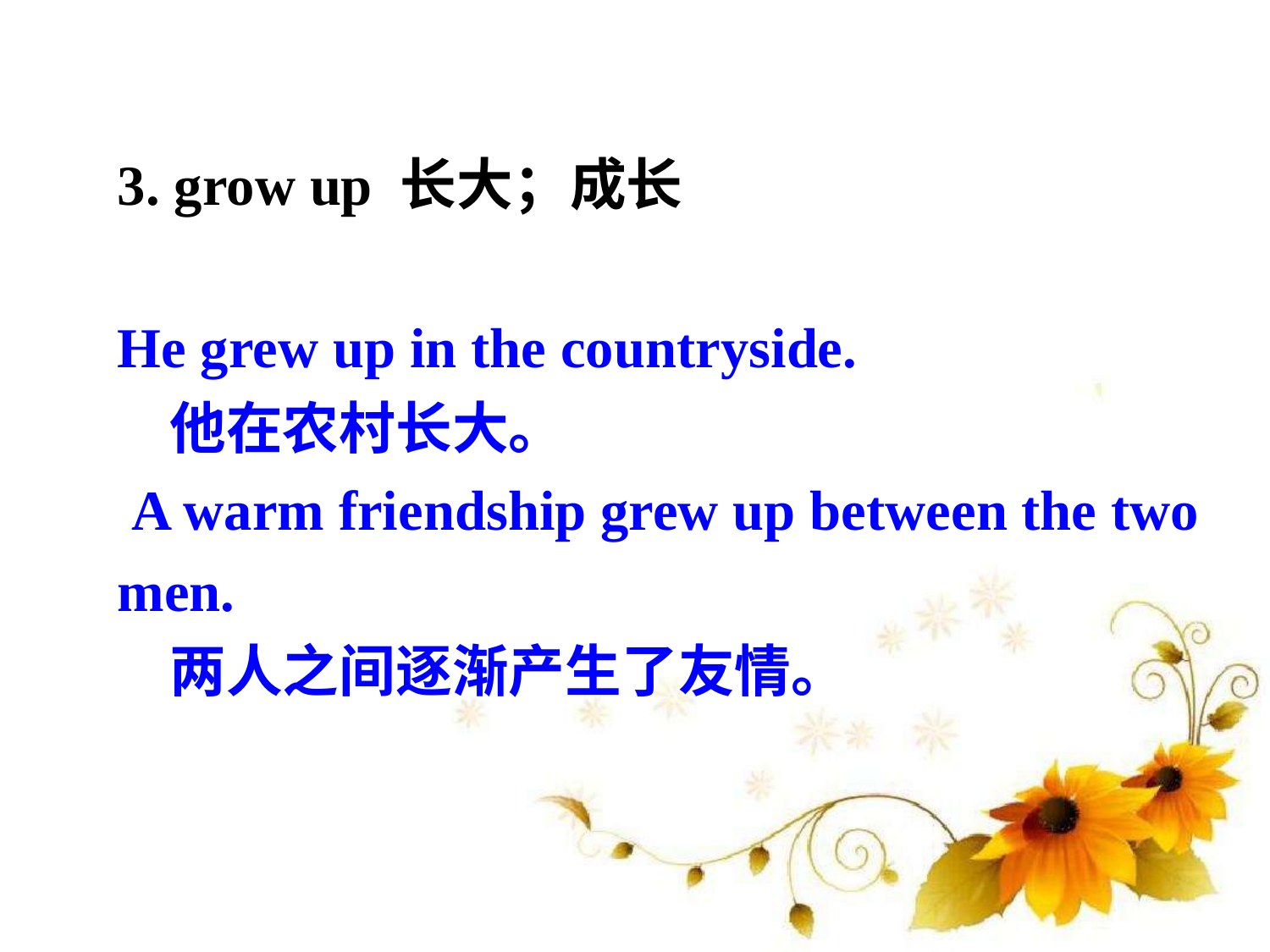

3. grow up 长大；成长

He grew up in the countryside.
   他在农村长大。
 A warm friendship grew up between the two men.
   两人之间逐渐产生了友情。